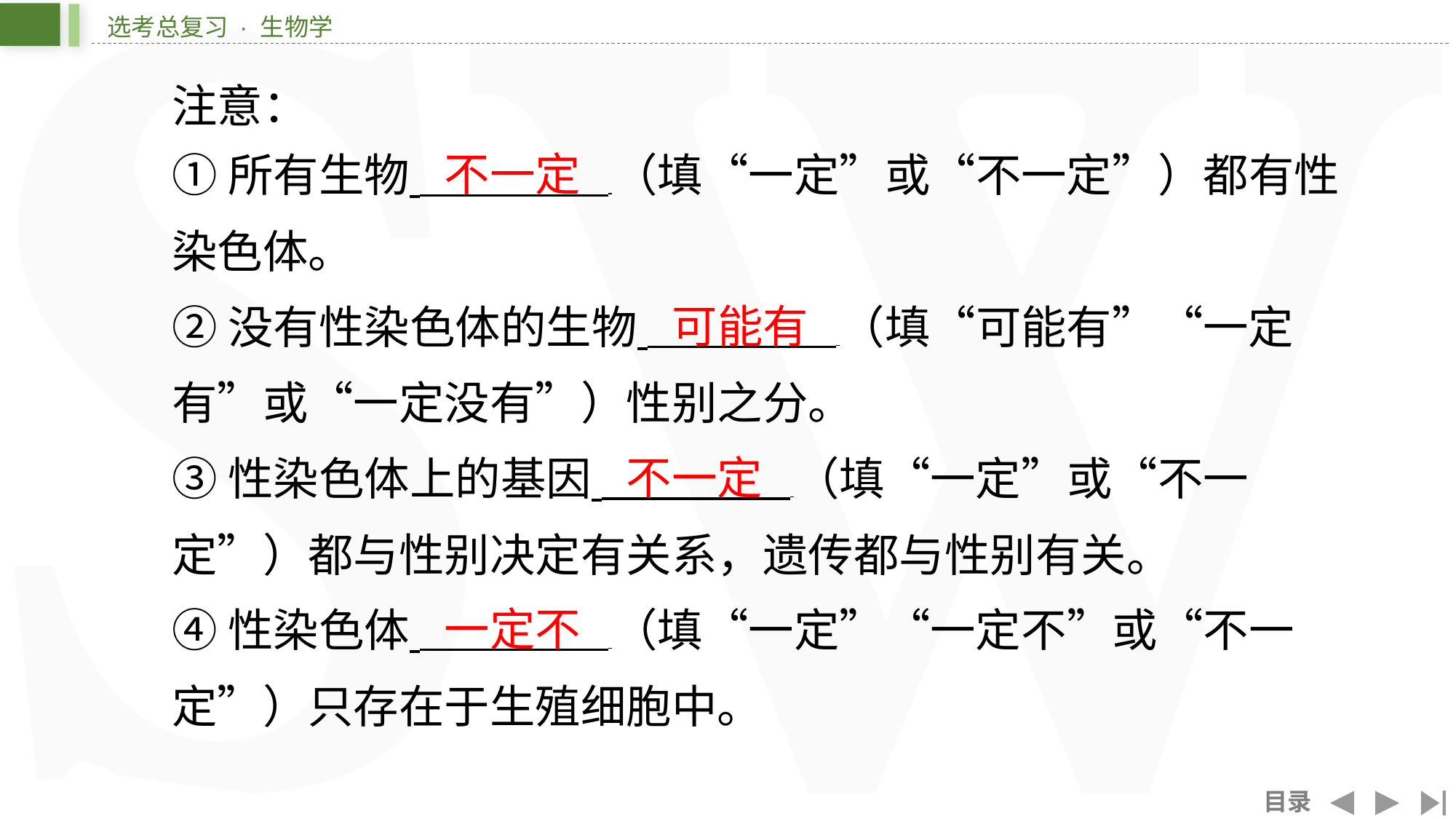

注意：
不一定
①所有生物                              （填“一定”或“不一定”）都有性
染色体。
可能有
②没有性染色体的生物                              （填“可能有”“一定
有”或“一定没有”）性别之分。
不一定
③性染色体上的基因                              （填“一定”或“不一
定”）都与性别决定有关系，遗传都与性别有关。
一定不
④性染色体                              （填“一定”“一定不”或“不一
定”）只存在于生殖细胞中。